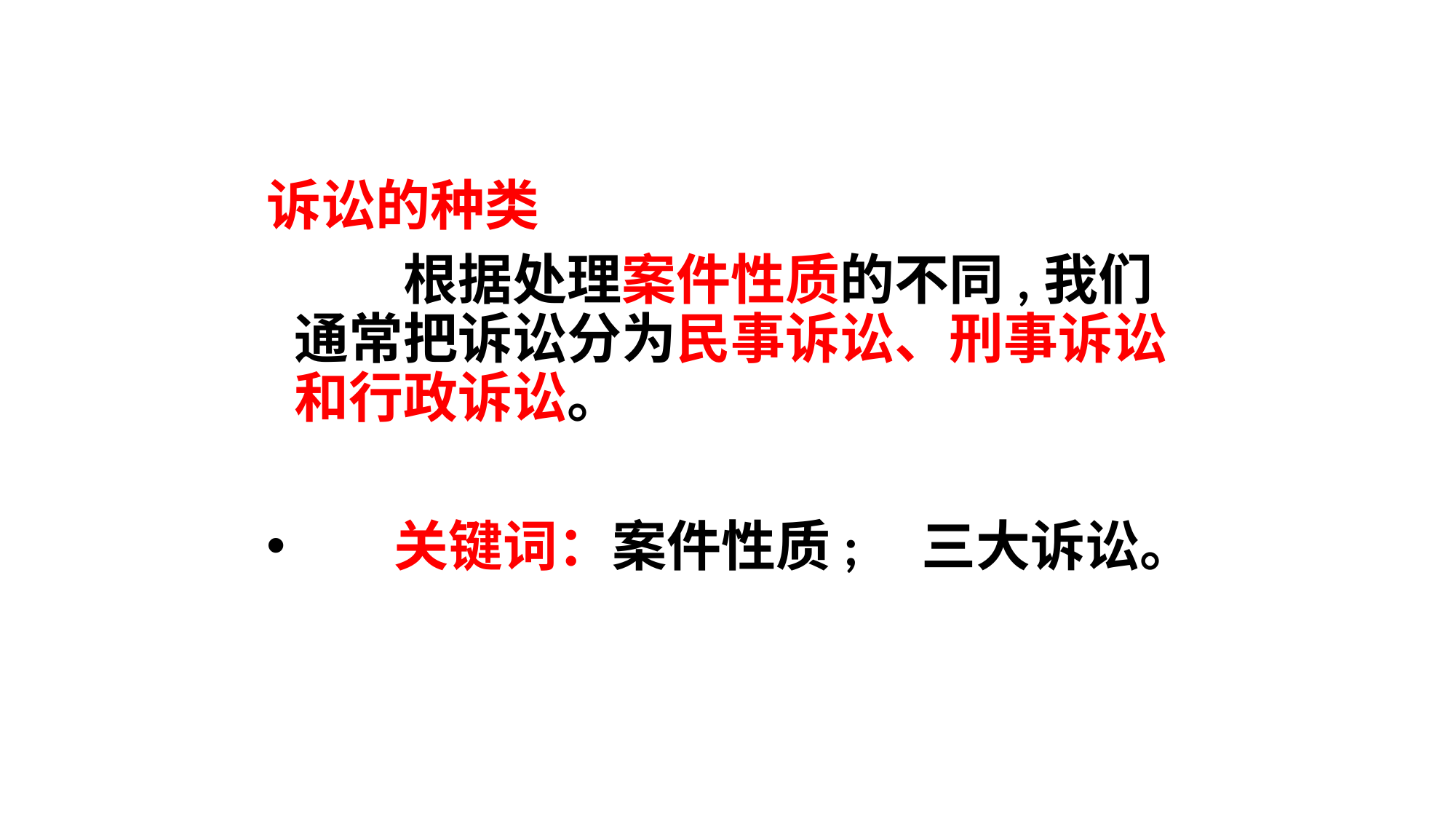

#
诉讼的种类
          根据处理案件性质的不同,我们通常把诉讼分为民事诉讼、刑事诉讼和行政诉讼。

       关键词：案件性质;    三大诉讼。